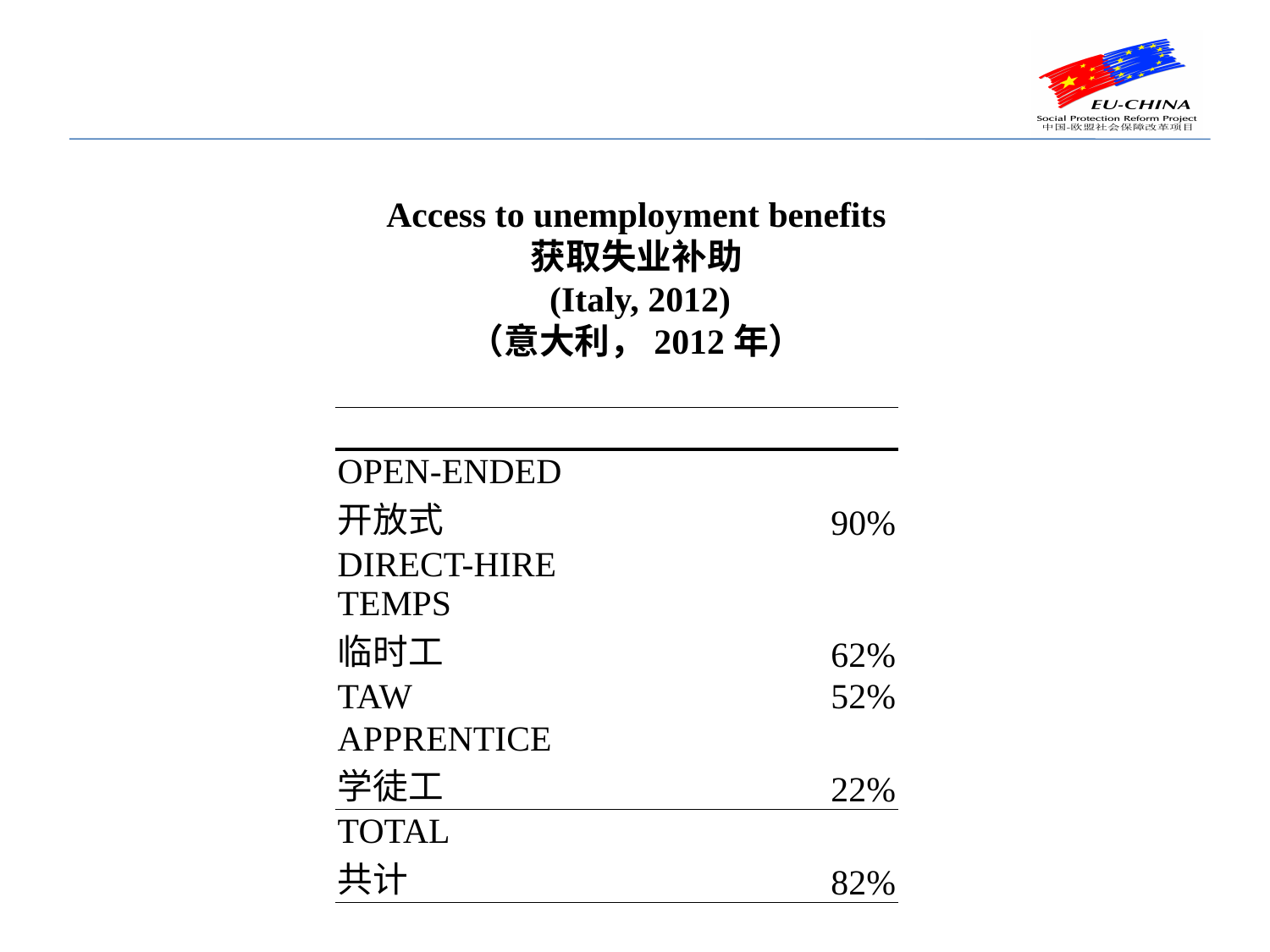

# Access to unemployment benefits 获取失业补助 (Italy, 2012) （意大利，2012年）
|  |  |
| --- | --- |
|  |  |
| OPEN-ENDED开放式 | 90% |
| DIRECT-HIRE TEMPS 临时工 | 62% |
| TAW | 52% |
| APPRENTICE 学徒工 | 22% |
| TOTAL 共计 | 82% |